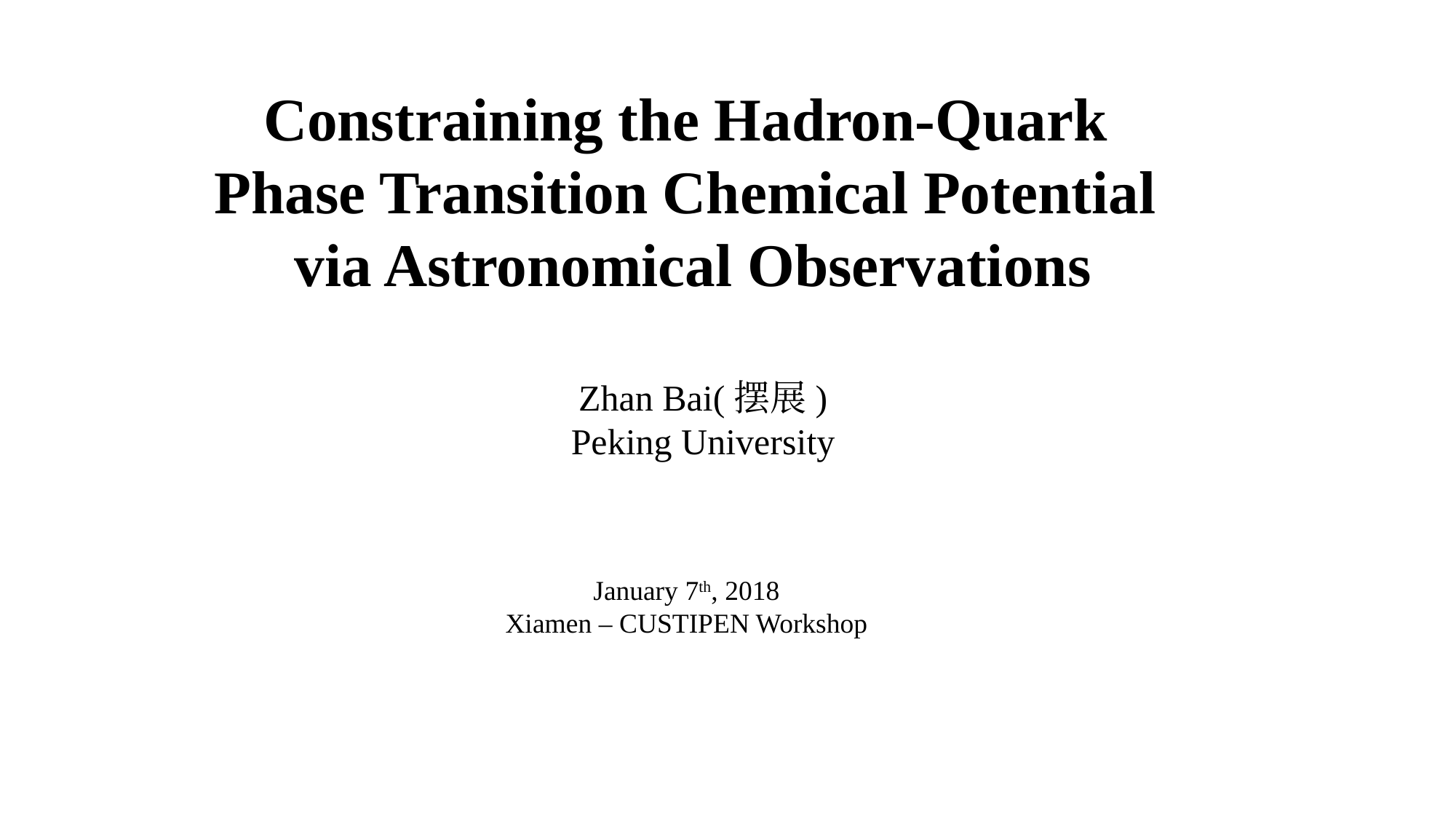

Constraining the Hadron-Quark
Phase Transition Chemical Potential
via Astronomical Observations
Zhan Bai(摆展)
Peking University
January 7th, 2018
Xiamen – CUSTIPEN Workshop